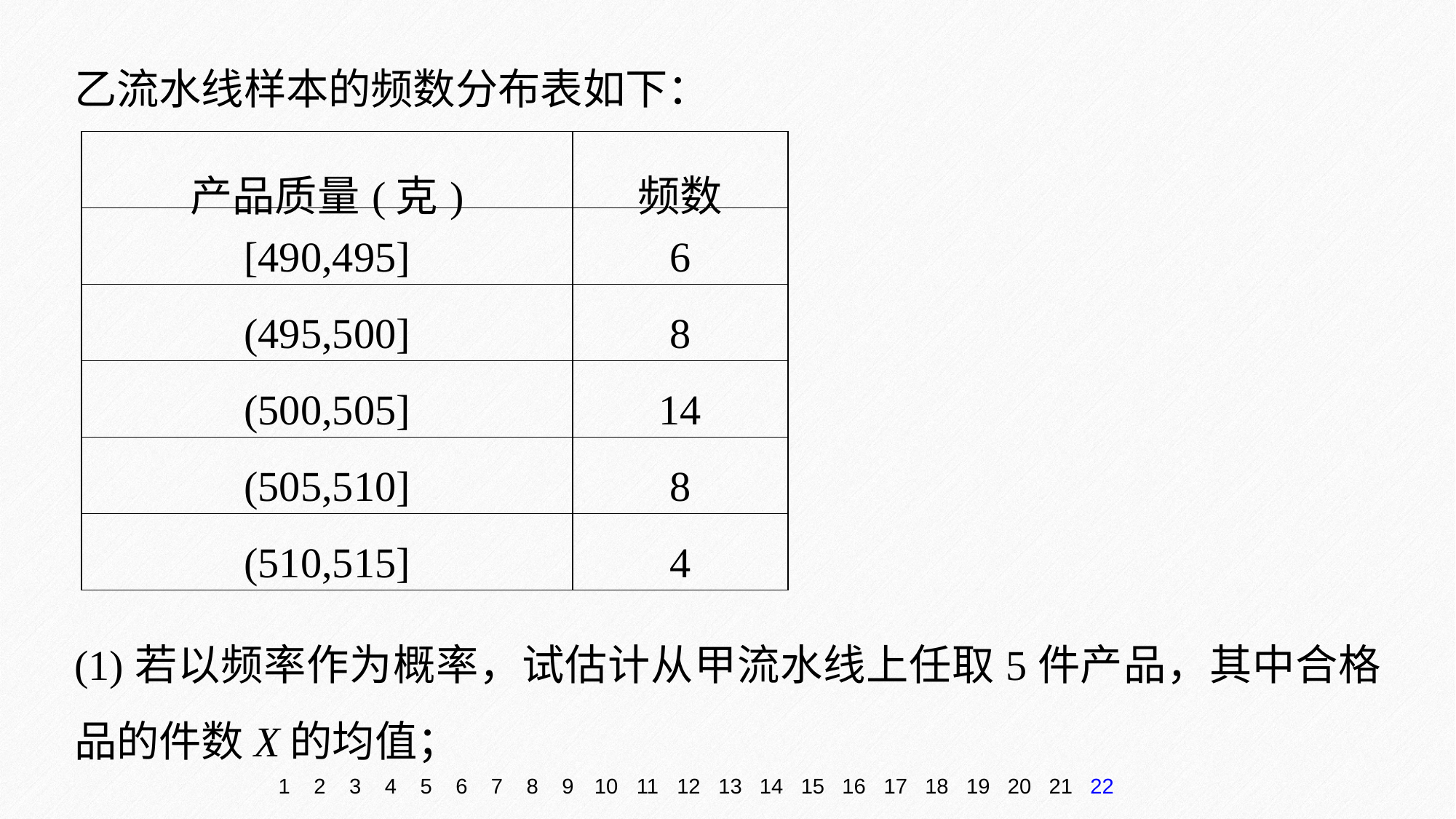

乙流水线样本的频数分布表如下：
| 产品质量(克) | 频数 |
| --- | --- |
| [490,495] | 6 |
| (495,500] | 8 |
| (500,505] | 14 |
| (505,510] | 8 |
| (510,515] | 4 |
(1)若以频率作为概率，试估计从甲流水线上任取5件产品，其中合格品的件数X的均值；
1
2
3
4
5
6
7
8
9
10
11
12
13
14
15
16
17
18
19
20
21
22